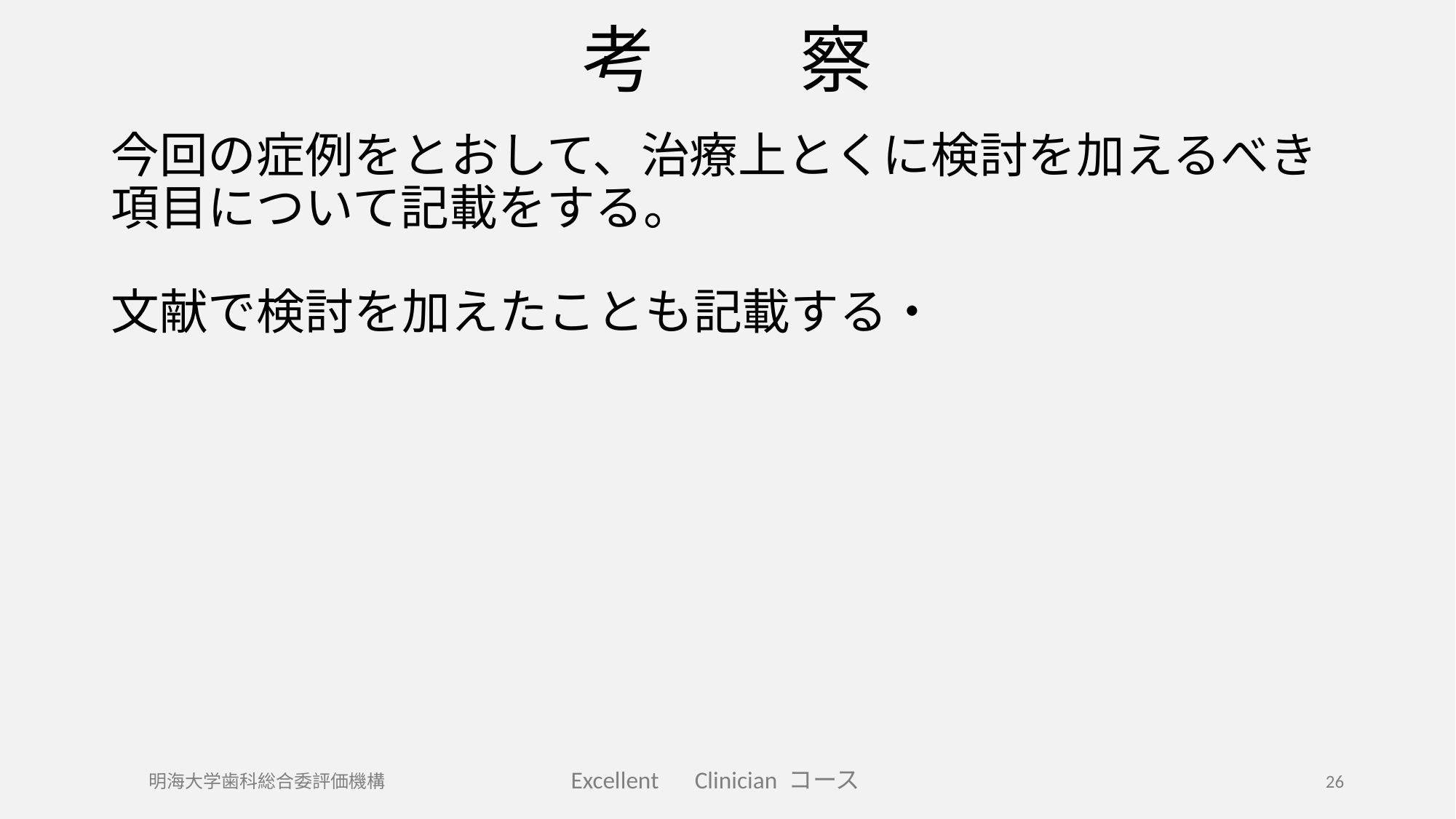

# 考　　察
今回の症例をとおして、治療上とくに検討を加えるべき項目について記載をする。
文献で検討を加えたことも記載する・
明海大学歯科総合委評価機構
26